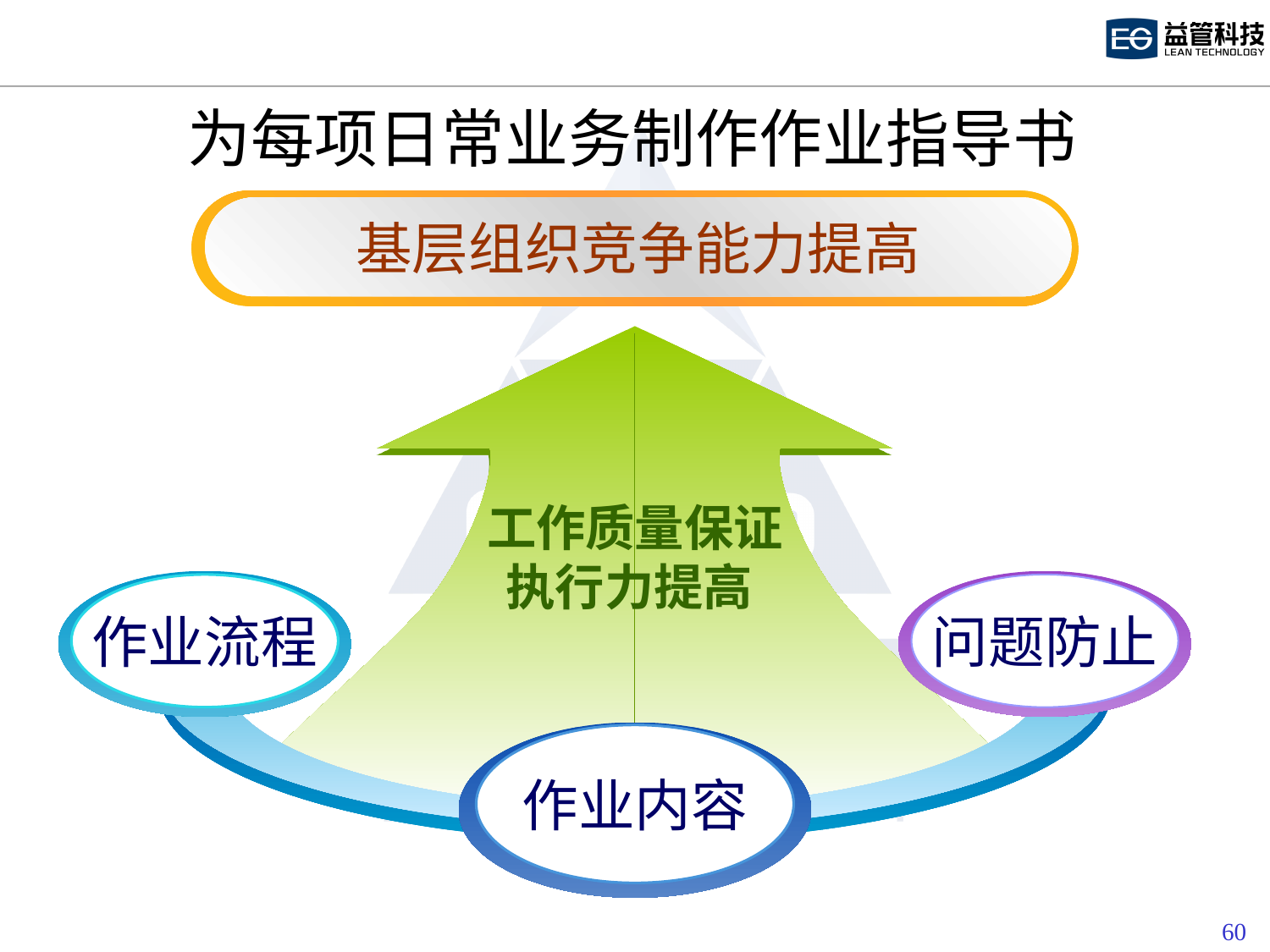

# 为每项日常业务制作作业指导书

基层组织竞争能力提高

工作质量保证
执行力提高

作业流程
问题防止

作业内容